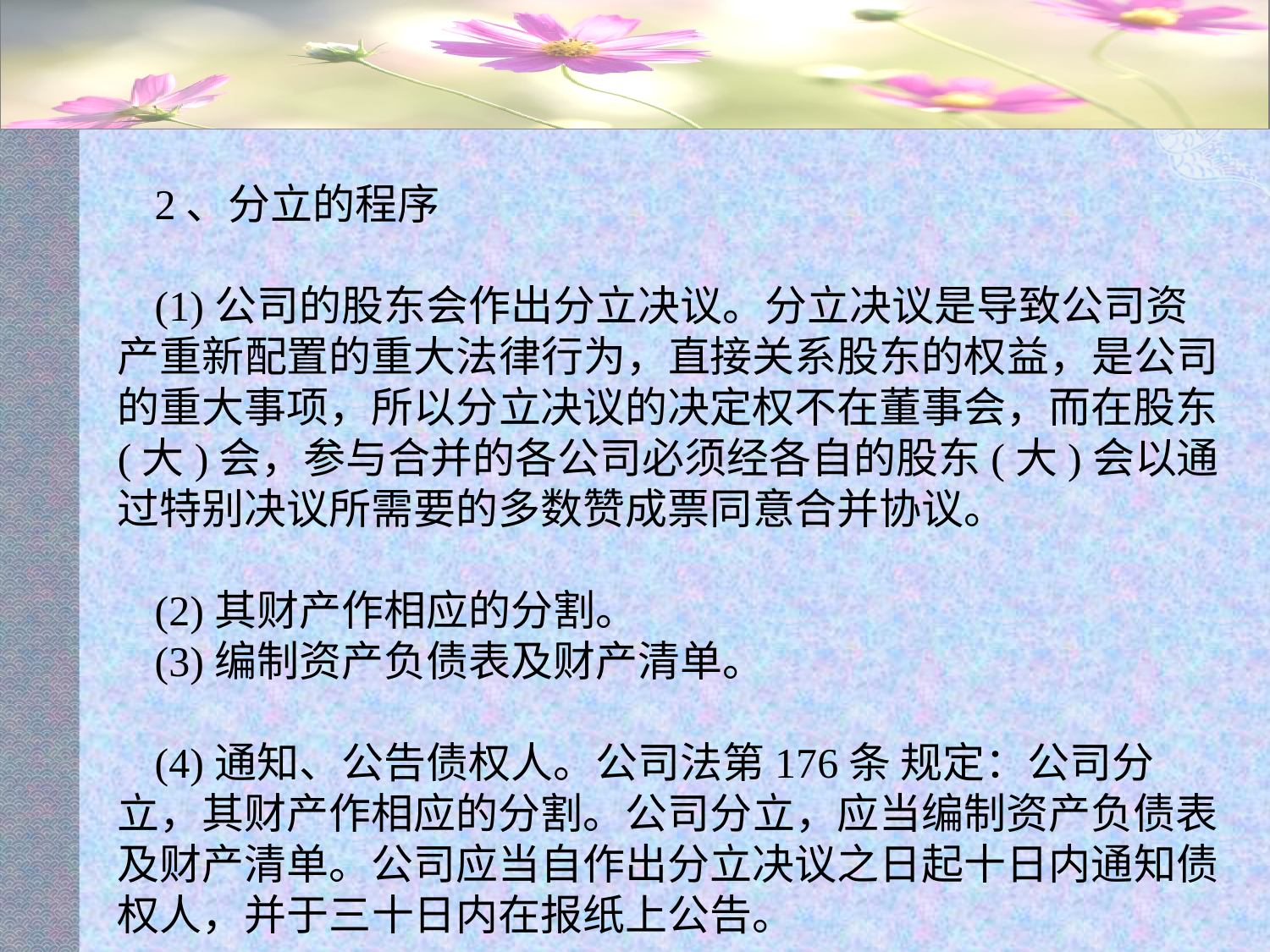

#
2、分立的程序

(1)公司的股东会作出分立决议。分立决议是导致公司资产重新配置的重大法律行为，直接关系股东的权益，是公司的重大事项，所以分立决议的决定权不在董事会，而在股东(大)会，参与合并的各公司必须经各自的股东(大)会以通过特别决议所需要的多数赞成票同意合并协议。

(2)其财产作相应的分割。
(3)编制资产负债表及财产清单。

(4)通知、公告债权人。公司法第176条 规定：公司分立，其财产作相应的分割。公司分立，应当编制资产负债表及财产清单。公司应当自作出分立决议之日起十日内通知债权人，并于三十日内在报纸上公告。